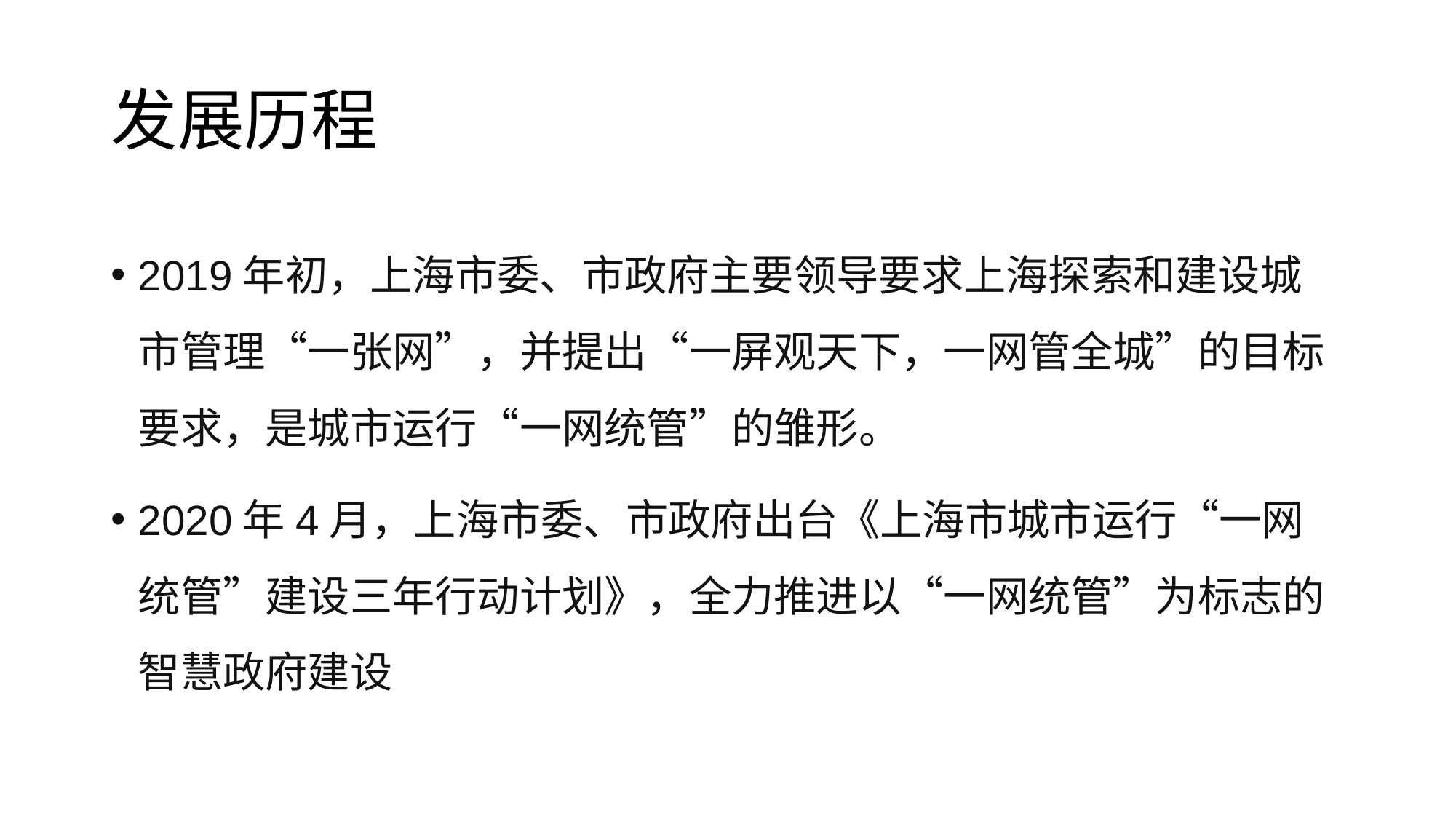

# 发展历程
2019年初，上海市委、市政府主要领导要求上海探索和建设城市管理“一张网”，并提出“一屏观天下，一网管全城”的目标要求，是城市运行“一网统管”的雏形。
2020年4月，上海市委、市政府出台《上海市城市运行“一网统管”建设三年行动计划》，全力推进以“一网统管”为标志的智慧政府建设